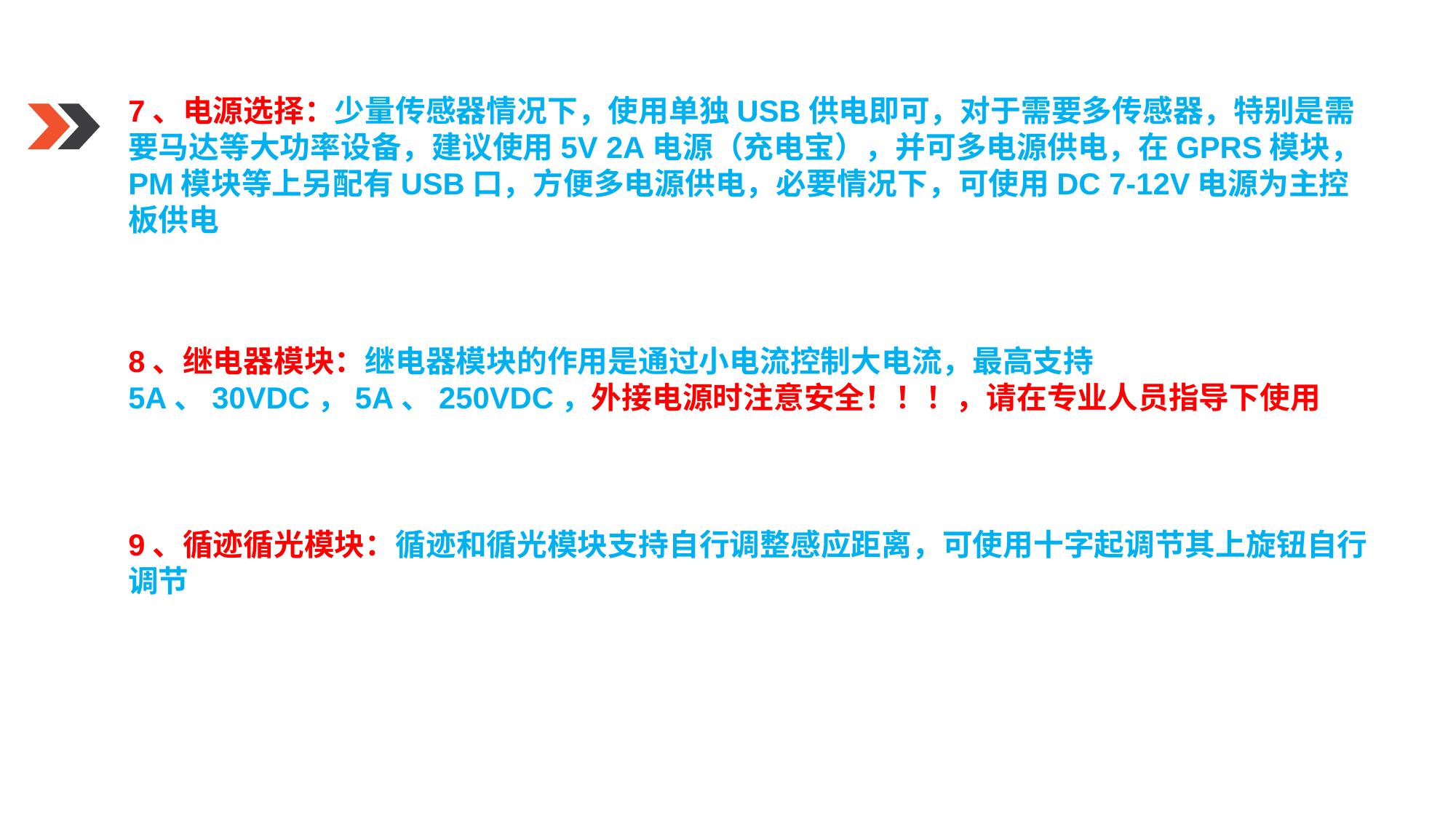

7、电源选择：少量传感器情况下，使用单独USB供电即可，对于需要多传感器，特别是需要马达等大功率设备，建议使用5V 2A电源（充电宝），并可多电源供电，在GPRS模块，PM模块等上另配有USB口，方便多电源供电，必要情况下，可使用DC 7-12V电源为主控板供电
8、继电器模块：继电器模块的作用是通过小电流控制大电流，最高支持5A、30VDC，5A、250VDC，外接电源时注意安全！！！，请在专业人员指导下使用
9、循迹循光模块：循迹和循光模块支持自行调整感应距离，可使用十字起调节其上旋钮自行调节